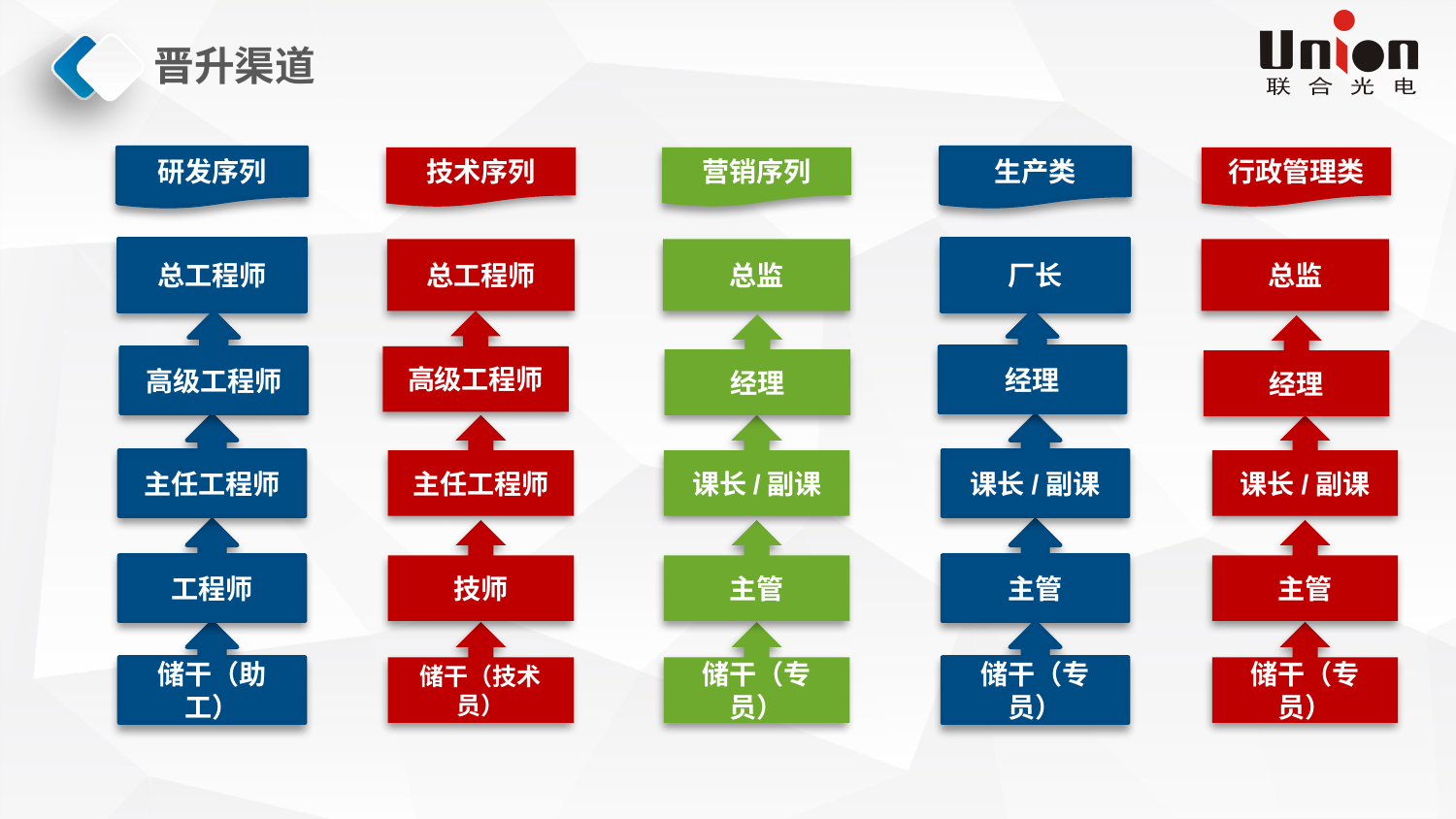

晋升渠道
研发序列
技术序列
营销序列
生产类
行政管理类
总工程师
总工程师
总监
厂长
总监
高级工程师
经理
高级工程师
经理
经理
主任工程师
主任工程师
课长/副课
课长/副课
课长/副课
工程师
技师
主管
主管
主管
储干（助工）
储干（技术员）
储干（专员）
储干（专员）
储干（专员）